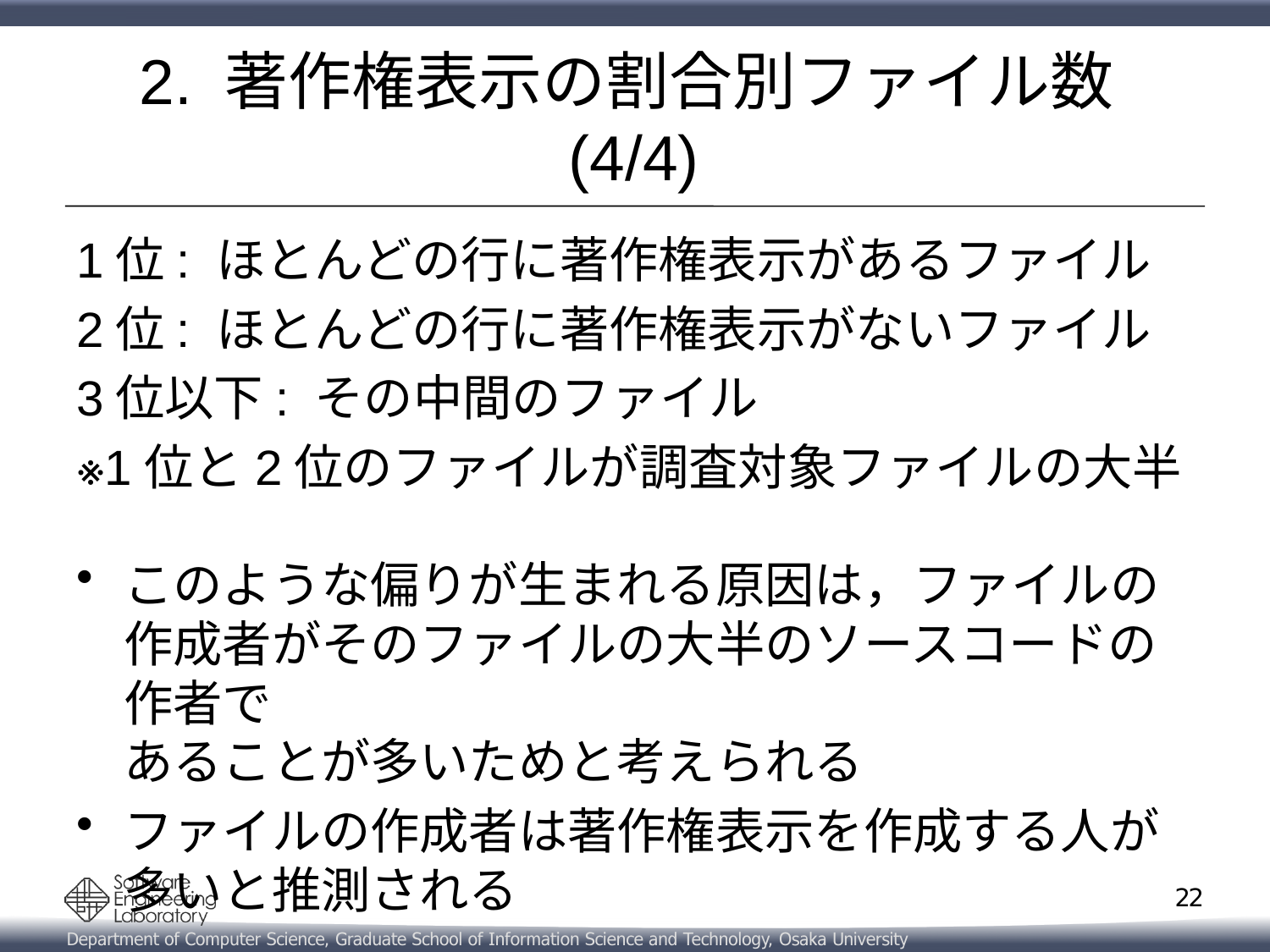

# 2. 著作権表示の割合別ファイル数(4/4)
1位: ほとんどの行に著作権表示があるファイル
2位: ほとんどの行に著作権表示がないファイル
3位以下: その中間のファイル
※1位と2位のファイルが調査対象ファイルの大半

このような偏りが生まれる原因は，ファイルの作成者がそのファイルの大半のソースコードの作者で
あることが多いためと考えられる
ファイルの作成者は著作権表示を作成する人が
多いと推測される
22